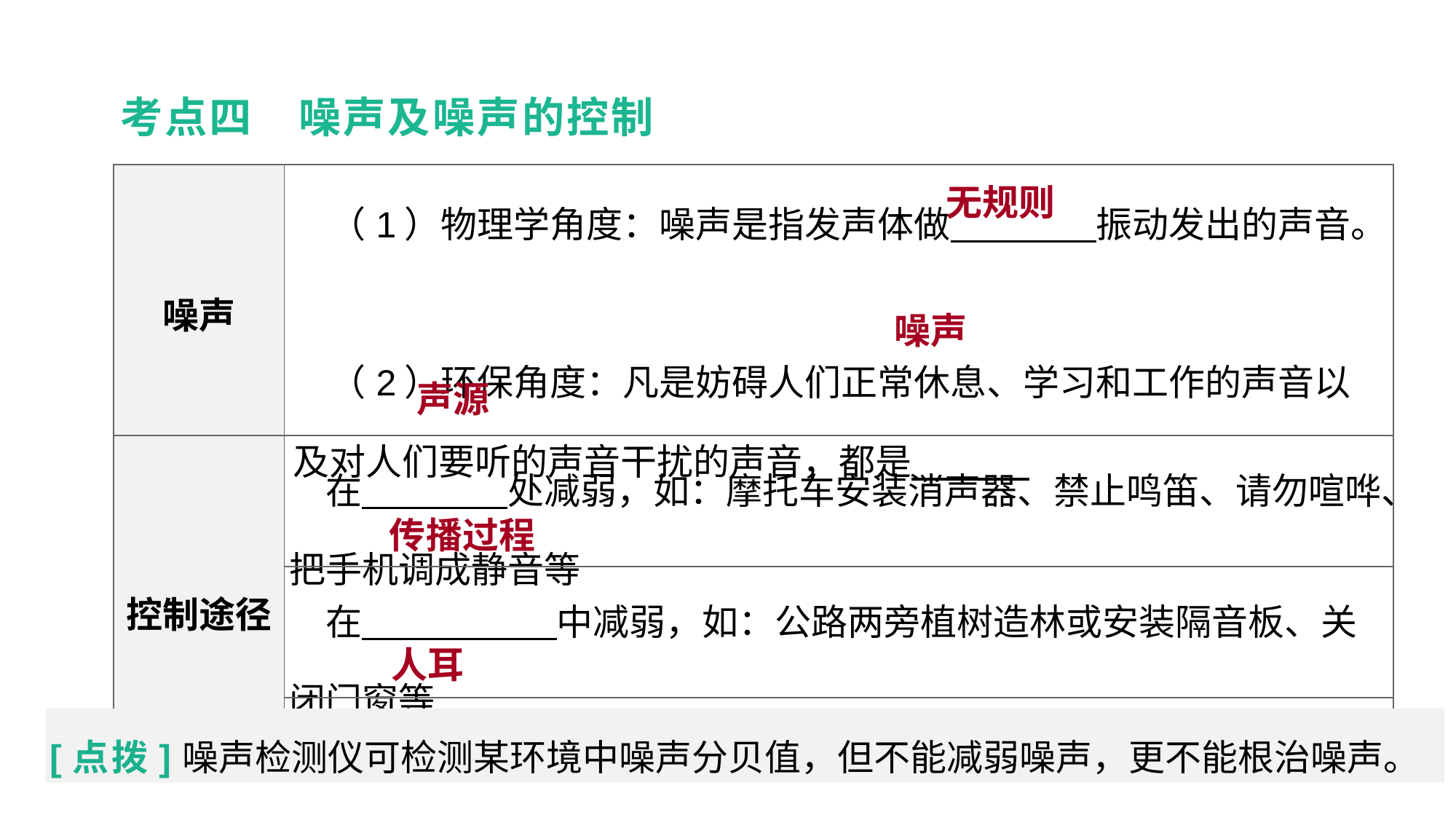

考点四　噪声及噪声的控制
无规则
| 噪声 | （1）物理学角度：噪声是指发声体做　　　　振动发出的声音。  　（2）环保角度：凡是妨碍人们正常休息、学习和工作的声音以及对人们要听的声音干扰的声音，都是 |
| --- | --- |
| 控制途径 | 在　　　　处减弱，如：摩托车安装消声器、禁止鸣笛、请勿喧哗、把手机调成静音等 |
|  | 在　　 　 　中减弱，如：公路两旁植树造林或安装隔音板、关闭门窗等 |
|  | 在　　　　处减弱，如：戴耳塞或捂住耳朵 |
教材梳理 夯实基础
噪声
声源
传播过程
人耳
[点拨]噪声检测仪可检测某环境中噪声分贝值，但不能减弱噪声，更不能根治噪声。